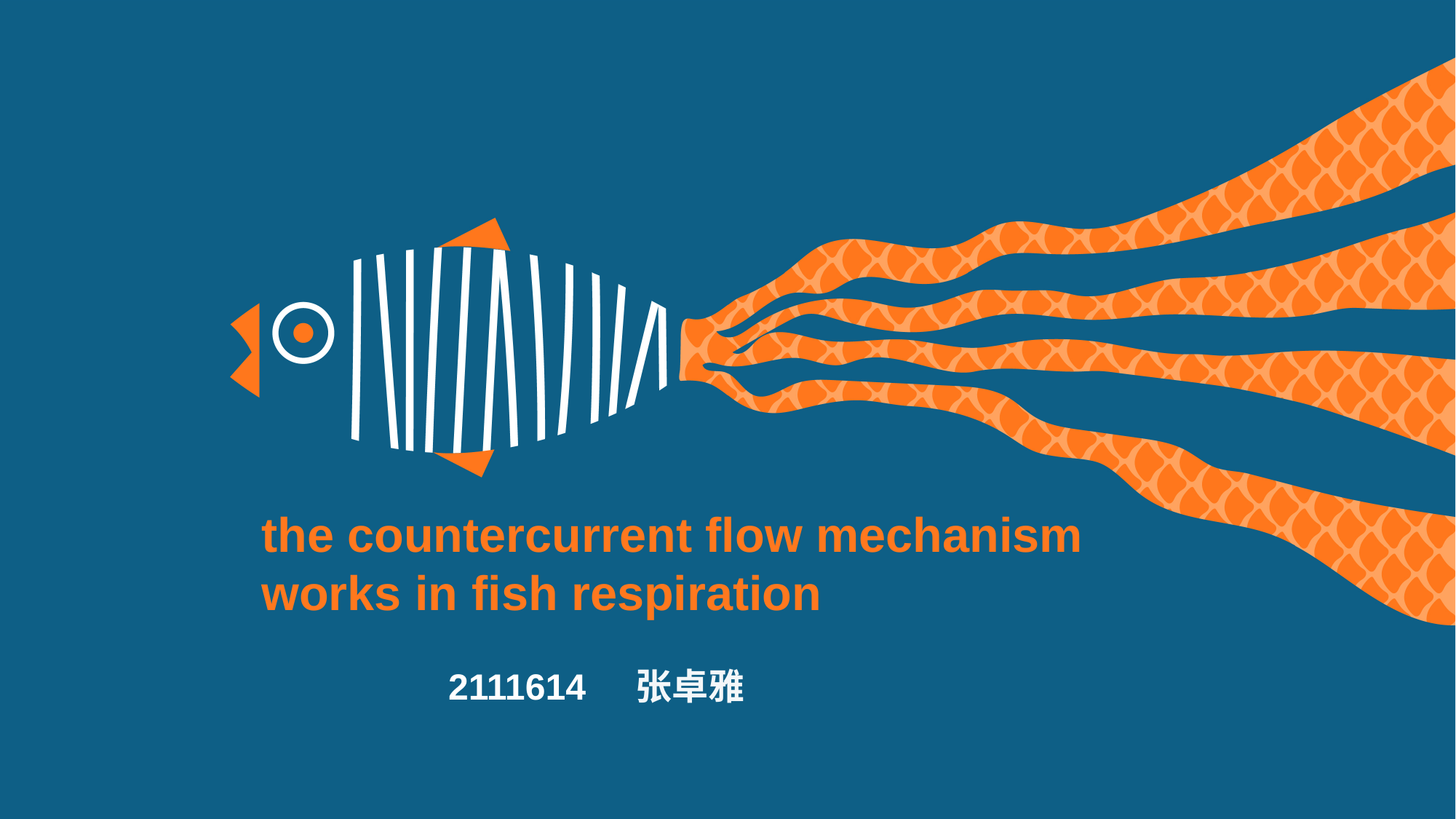

the countercurrent flow mechanism works in fish respiration
2111614    张卓雅